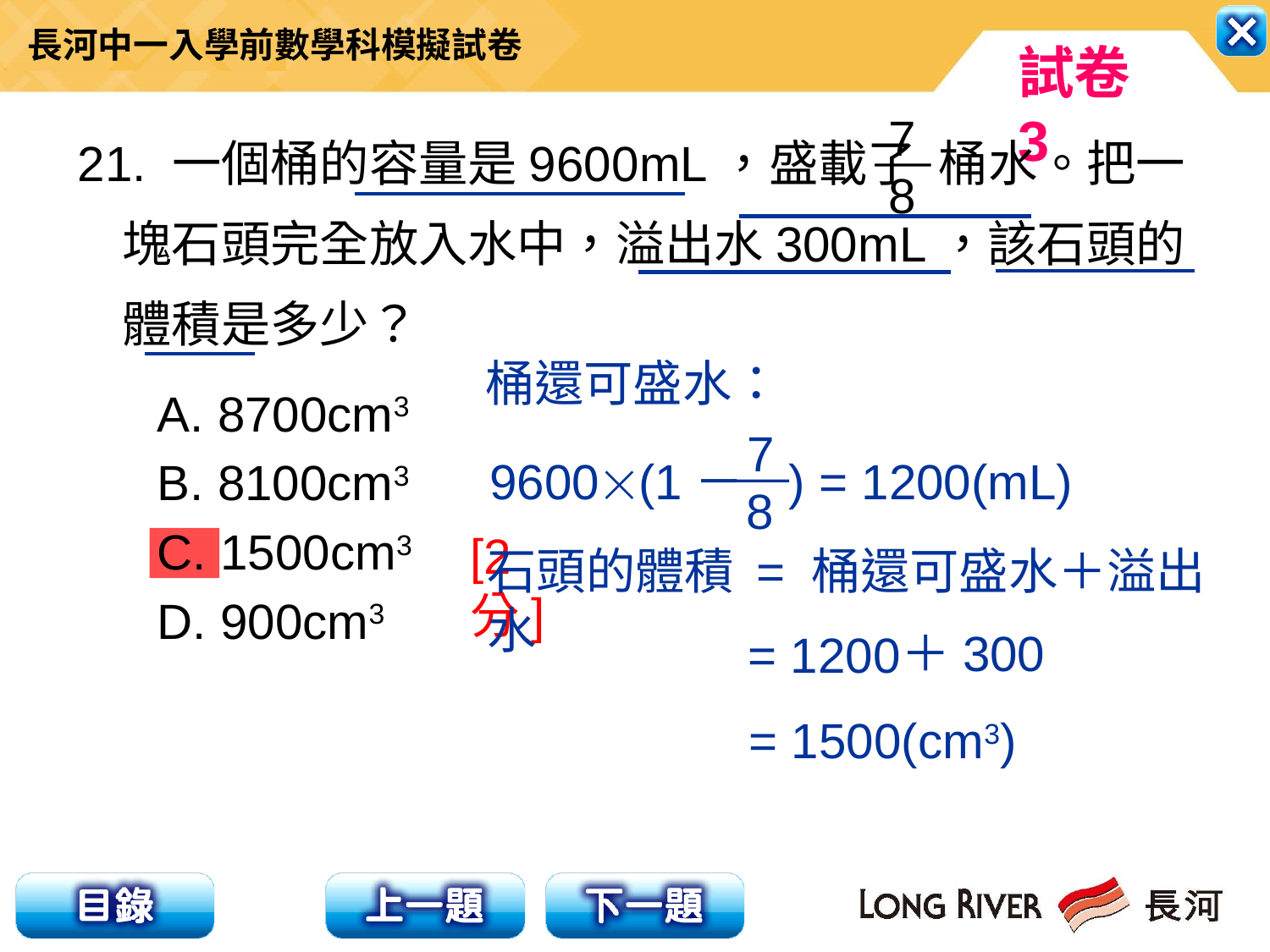

7
8

21. 一個桶的容量是9600mL，盛載了  桶水。把一
   塊石頭完全放入水中，溢出水300mL，該石頭的
   體積是多少？

桶還可盛水：
A. 8700cm3
B. 8100cm3
C. 1500cm3
D. 900cm3
7
8

9600×(1－   ) = 1200(mL)
[2分]

石頭的體積 = 桶還可盛水＋溢出水
＋300
= 1200
= 1500(cm3)